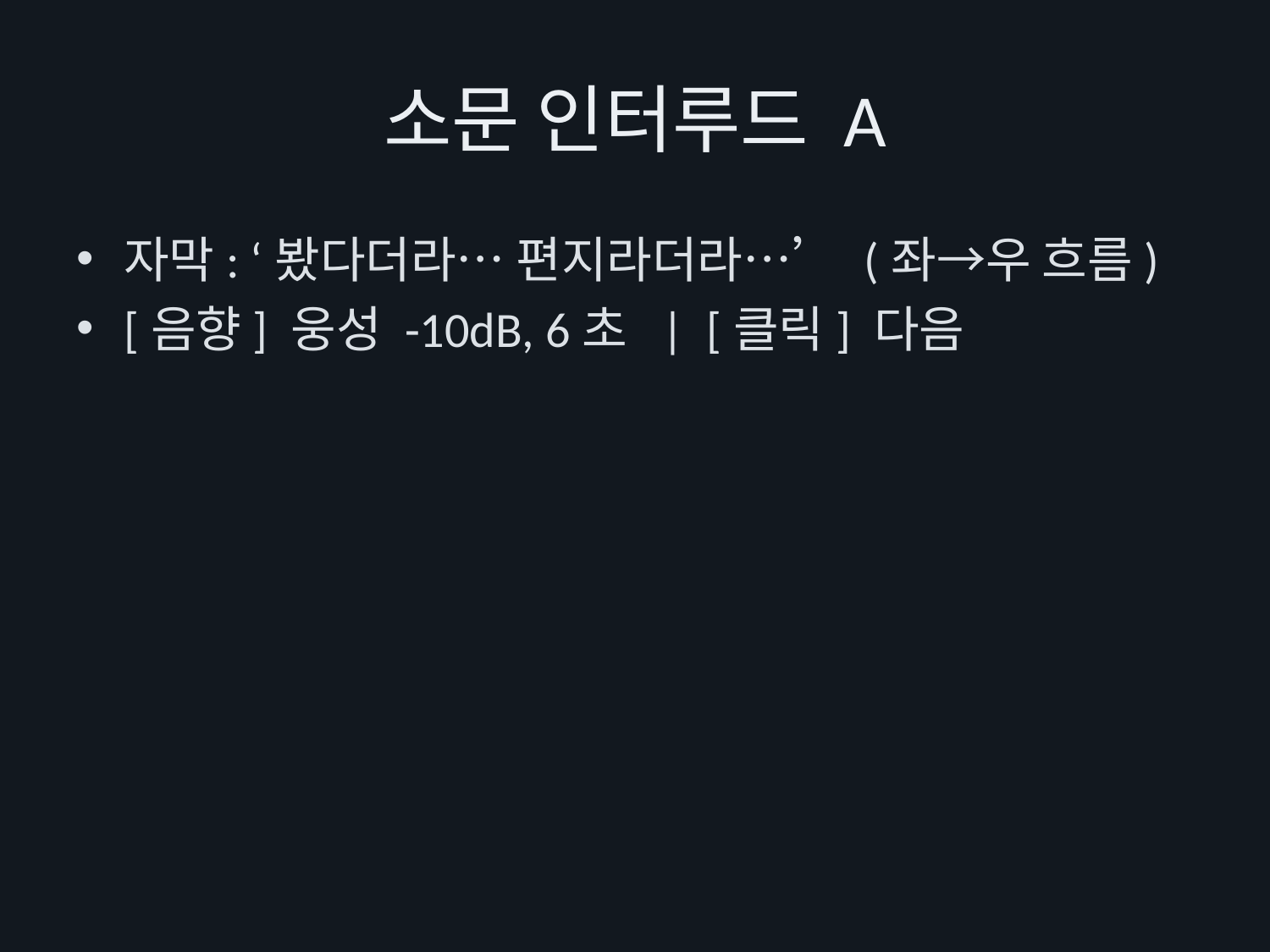

# 소문 인터루드 A
자막: ‘봤다더라… 편지라더라…’ (좌→우 흐름)
[음향] 웅성 -10dB, 6초  |  [클릭] 다음